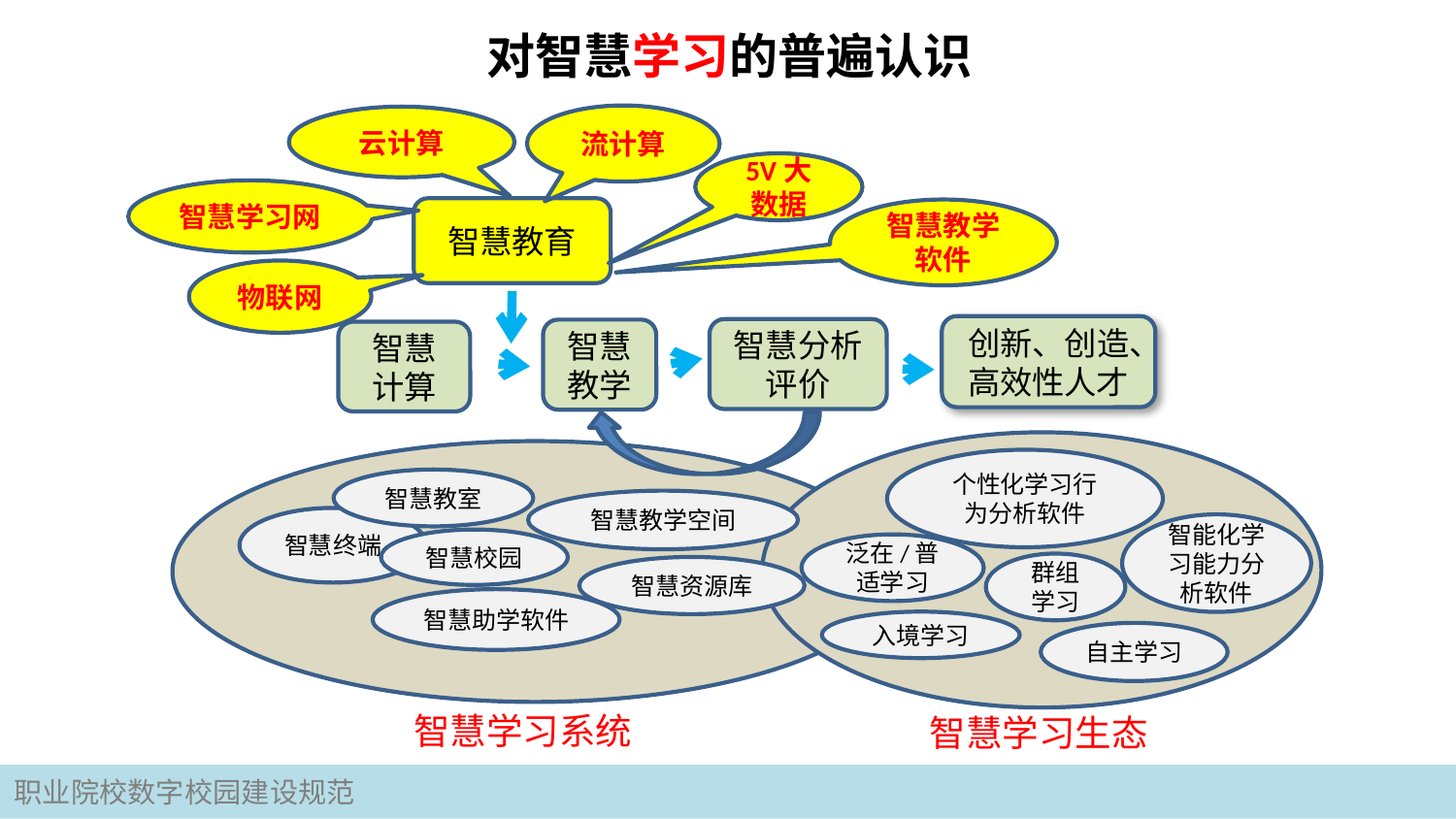

对智慧学习的普遍认识

流计算
云计算
5V大数据
智慧学习网
智慧教育
智慧教学软件
物联网
创新、创造、高效性人才
智慧分析评价
智慧教学
智慧计算

个性化学习行为分析软件
智慧教室
智慧教学空间
智慧终端
智能化学习能力分析软件
智慧校园
泛在/普适学习
群组学习
智慧资源库
智慧助学软件
入境学习
自主学习
智慧学习系统
智慧学习生态
职业院校数字校园建设规范